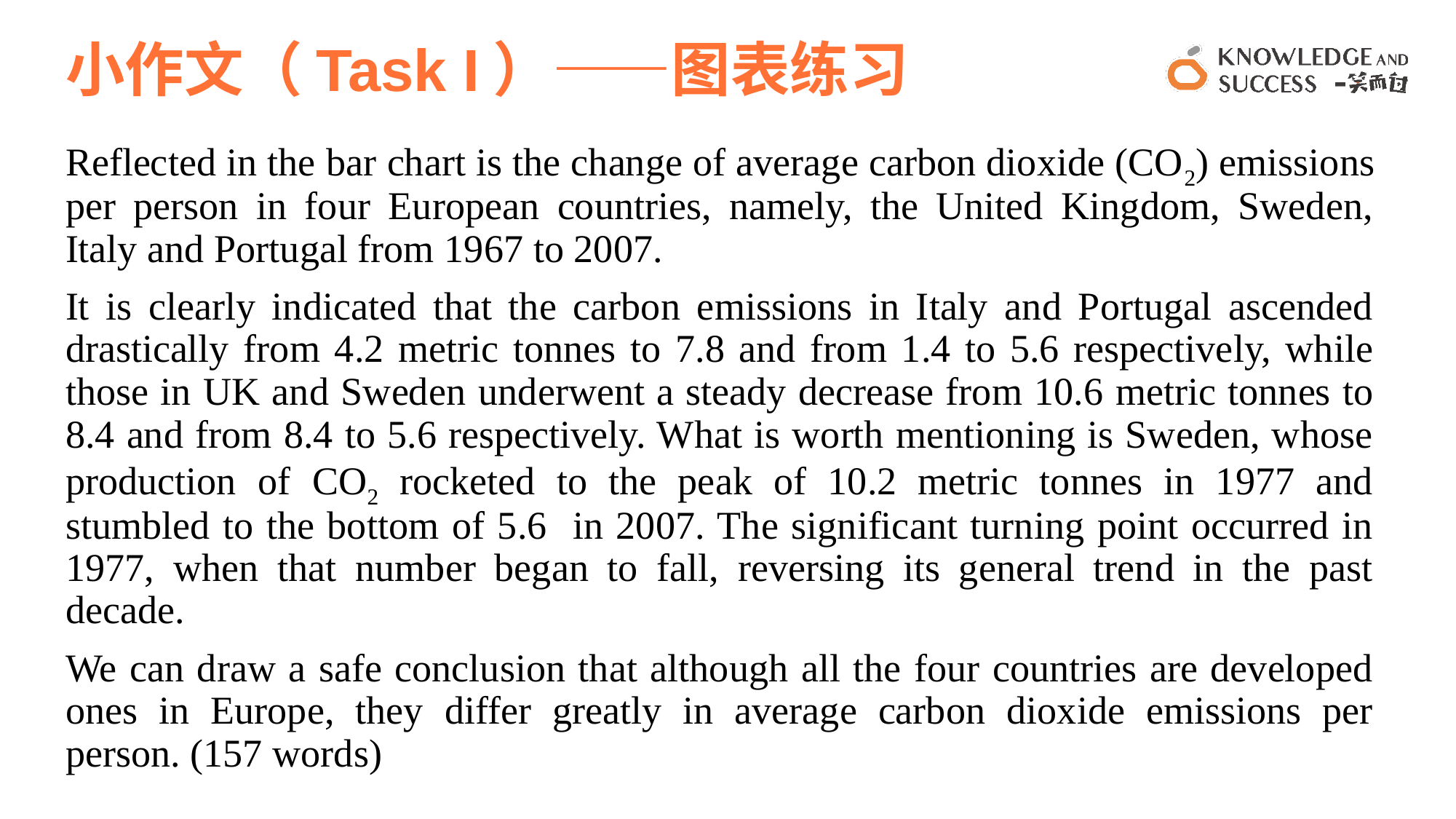

# 小作文（Task I）——图表练习
Reflected in the bar chart is the change of average carbon dioxide (CO2) emissions per person in four European countries, namely, the United Kingdom, Sweden, Italy and Portugal from 1967 to 2007.
It is clearly indicated that the carbon emissions in Italy and Portugal ascended drastically from 4.2 metric tonnes to 7.8 and from 1.4 to 5.6 respectively, while those in UK and Sweden underwent a steady decrease from 10.6 metric tonnes to 8.4 and from 8.4 to 5.6 respectively. What is worth mentioning is Sweden, whose production of CO2 rocketed to the peak of 10.2 metric tonnes in 1977 and stumbled to the bottom of 5.6  in 2007. The significant turning point occurred in 1977, when that number began to fall, reversing its general trend in the past decade.
We can draw a safe conclusion that although all the four countries are developed ones in Europe, they differ greatly in average carbon dioxide emissions per person. (157 words)
22